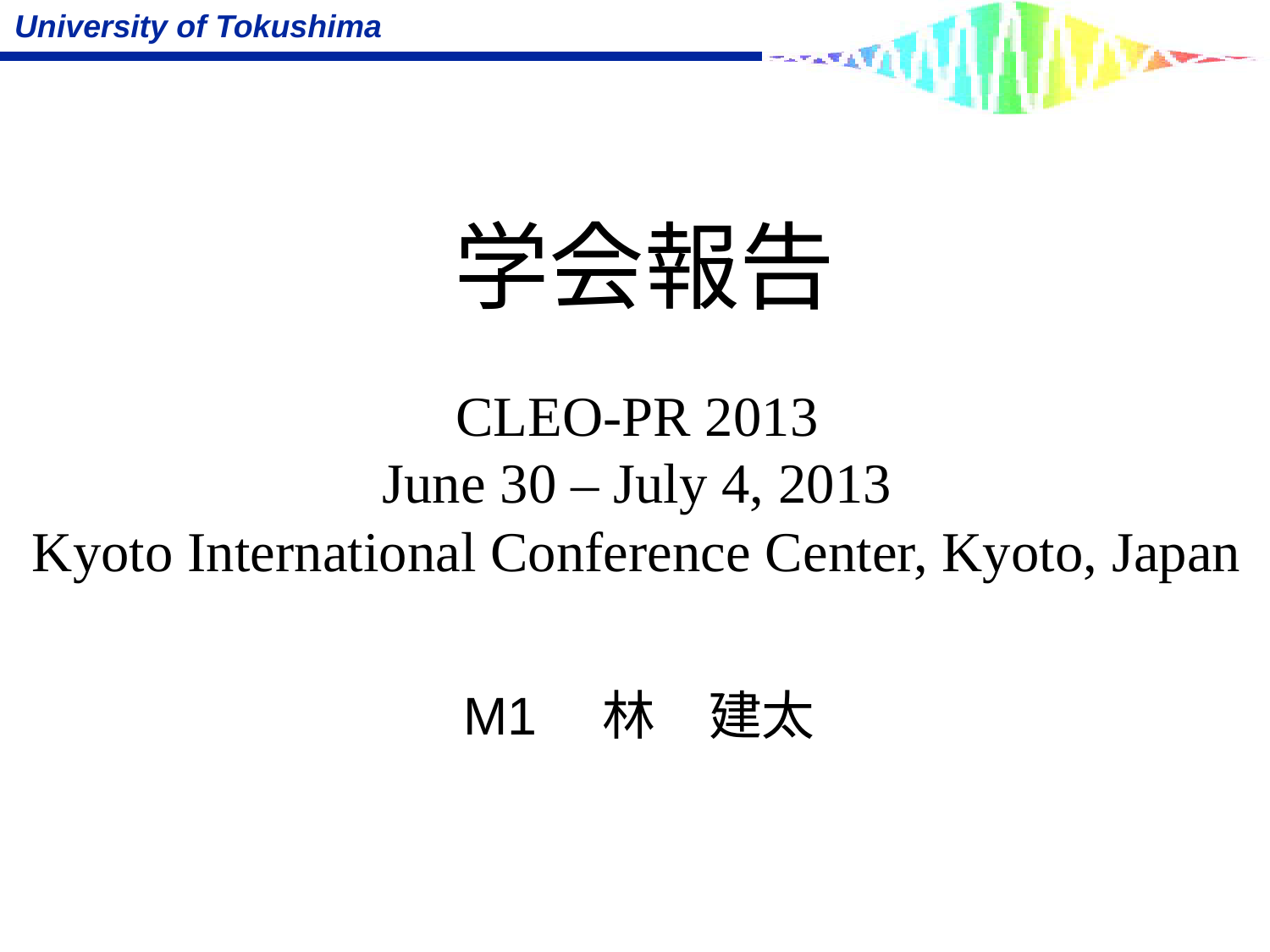

学会報告
# CLEO-PR 2013 June 30 – July 4, 2013 Kyoto International Conference Center, Kyoto, Japan
M1　林　建太